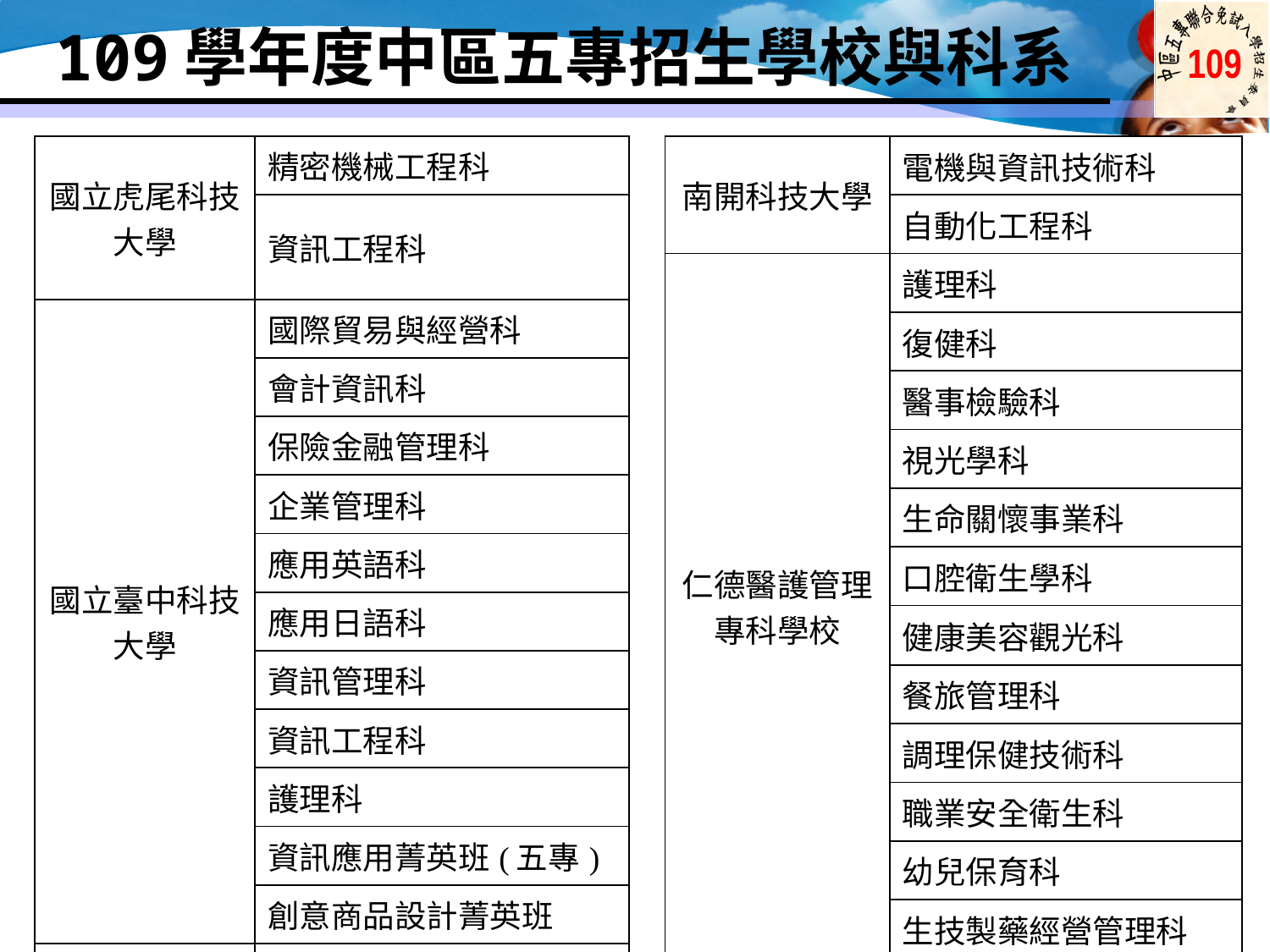

# 109學年度中區五專招生學校與科系
| 國立虎尾科技大學 | 精密機械工程科 |
| --- | --- |
|  | 資訊工程科 |
| 國立臺中科技大學 | 國際貿易與經營科 |
|  | 會計資訊科 |
|  | 保險金融管理科 |
|  | 企業管理科 |
|  | 應用英語科 |
|  | 應用日語科 |
|  | 資訊管理科 |
|  | 資訊工程科 |
|  | 護理科 |
|  | 資訊應用菁英班(五專) |
|  | 創意商品設計菁英班 |
| 弘光科技大學 | 護理科 |
| 南開科技大學 | 電機與資訊技術科 |
| --- | --- |
|  | 自動化工程科 |
| 仁德醫護管理專科學校 | 護理科 |
|  | 復健科 |
|  | 醫事檢驗科 |
|  | 視光學科 |
|  | 生命關懷事業科 |
|  | 口腔衛生學科 |
|  | 健康美容觀光科 |
|  | 餐旅管理科 |
|  | 調理保健技術科 |
|  | 職業安全衛生科 |
|  | 幼兒保育科 |
|  | 生技製藥經營管理科 |